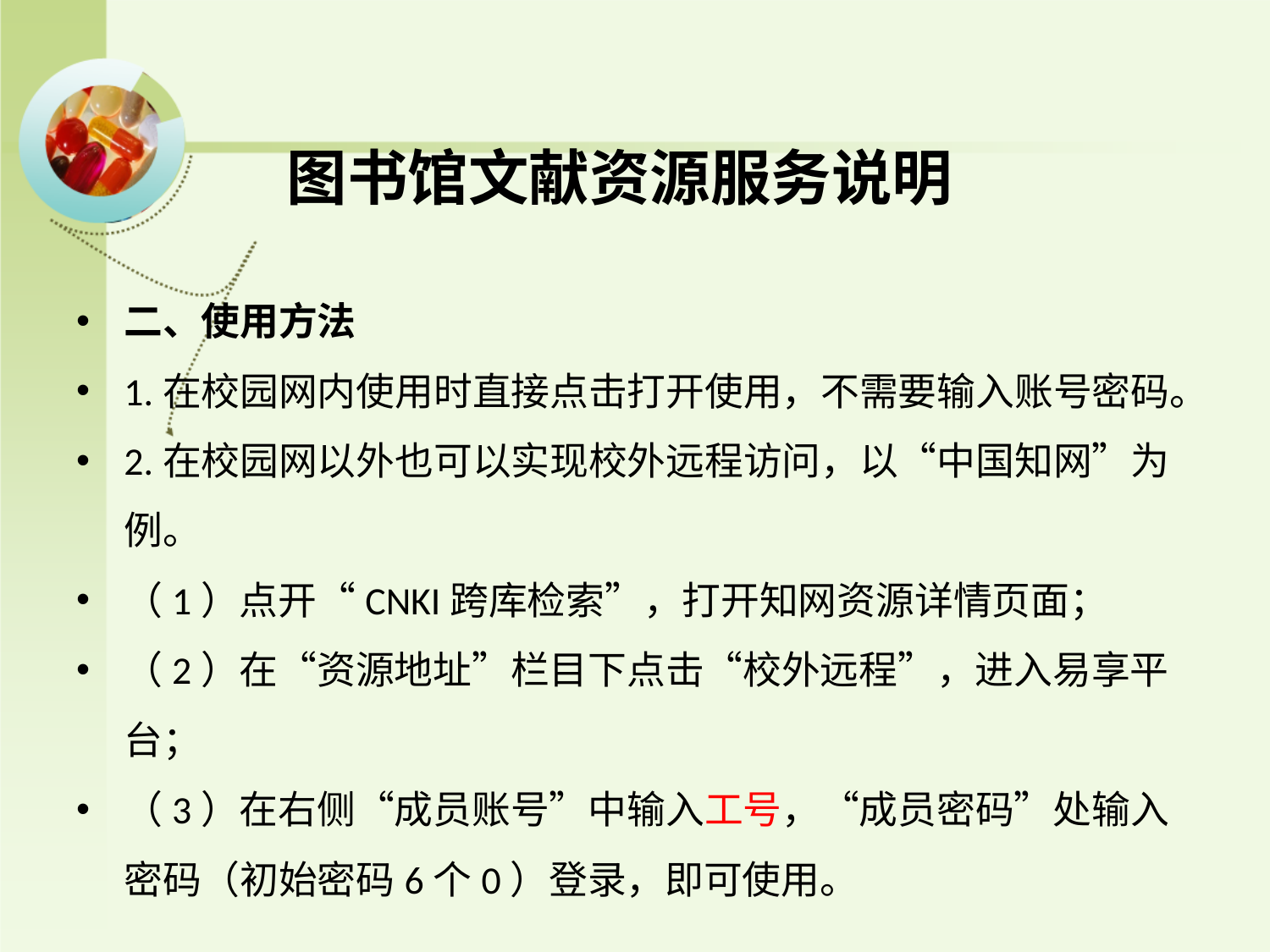

# 图书馆文献资源服务说明

二、使用方法
1.在校园网内使用时直接点击打开使用，不需要输入账号密码。
2.在校园网以外也可以实现校外远程访问，以“中国知网”为例。
（1）点开“CNKI跨库检索”，打开知网资源详情页面；
（2）在“资源地址”栏目下点击“校外远程”，进入易享平台；
（3）在右侧“成员账号”中输入工号，“成员密码”处输入密码（初始密码6个0）登录，即可使用。